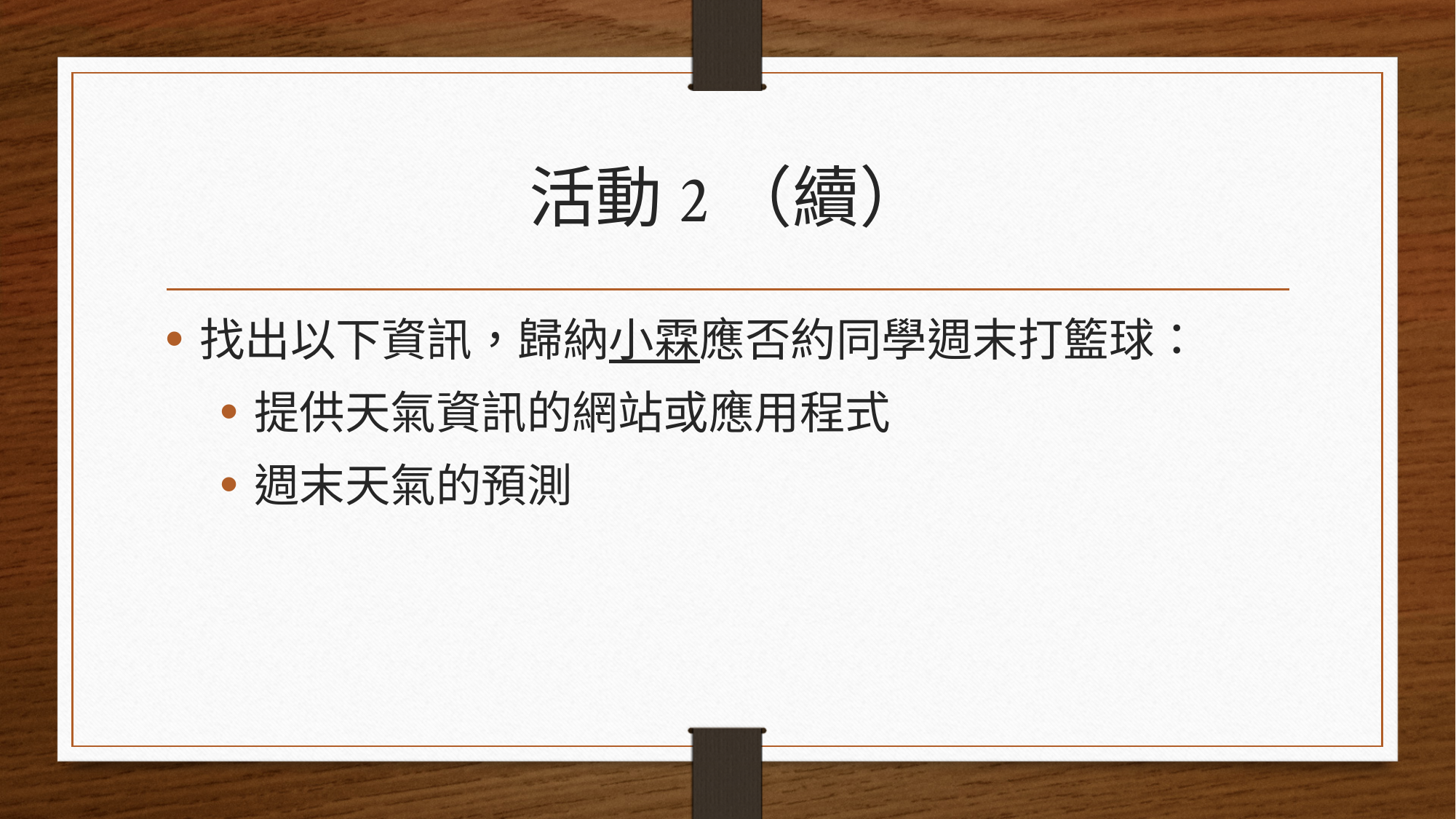

# 活動2（續）
找出以下資訊，歸納小霖應否約同學週末打籃球：
提供天氣資訊的網站或應用程式
週末天氣的預測